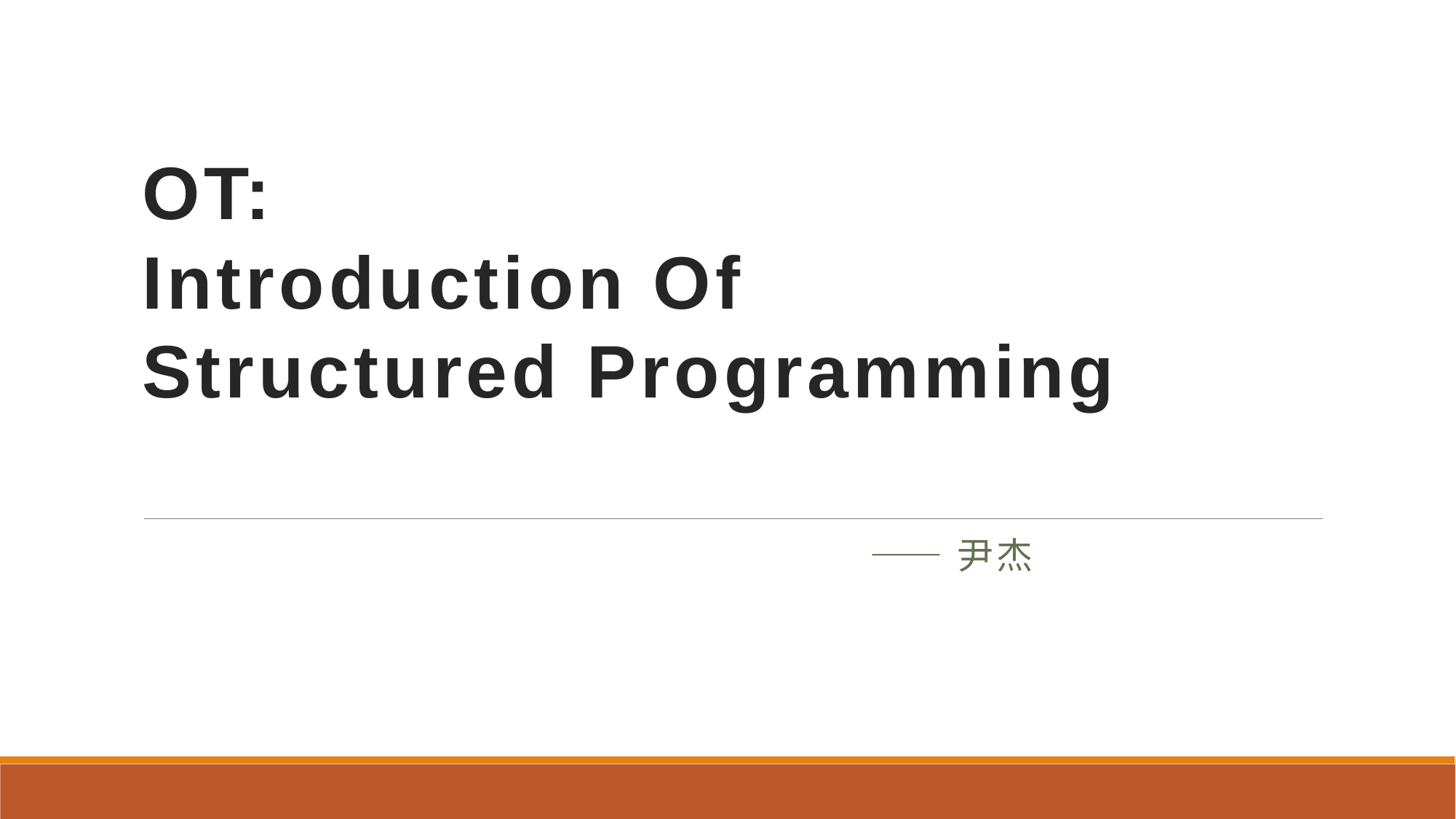

# OT: Introduction Of Structured Programming
                                                                 ——尹杰